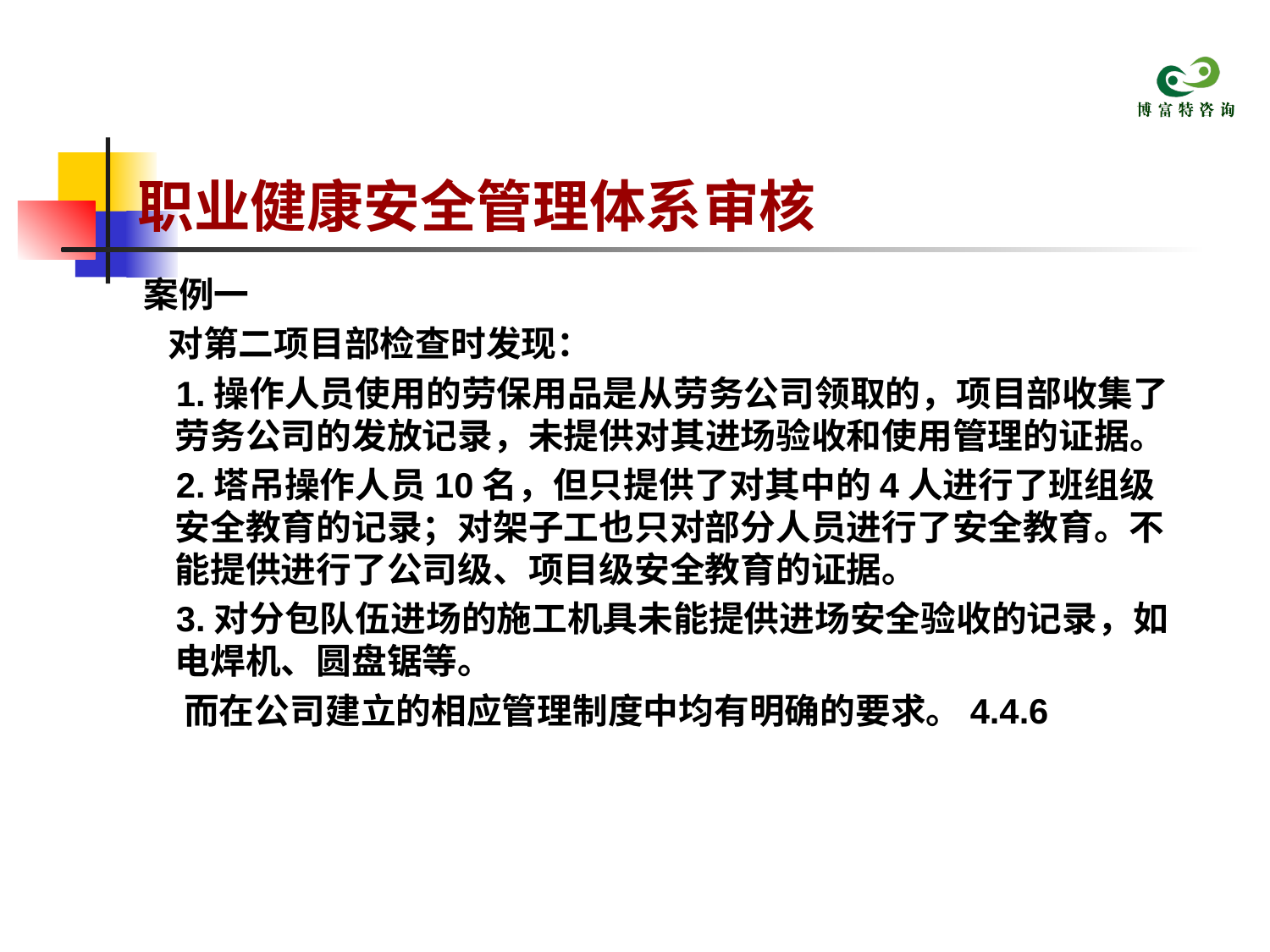

# 职业健康安全管理体系审核
 案例一
    对第二项目部检查时发现：
     1.操作人员使用的劳保用品是从劳务公司领取的，项目部收集了劳务公司的发放记录，未提供对其进场验收和使用管理的证据。
     2.塔吊操作人员10名，但只提供了对其中的4人进行了班组级安全教育的记录；对架子工也只对部分人员进行了安全教育。不能提供进行了公司级、项目级安全教育的证据。
     3.对分包队伍进场的施工机具未能提供进场安全验收的记录，如电焊机、圆盘锯等。
      而在公司建立的相应管理制度中均有明确的要求。4.4.6
157